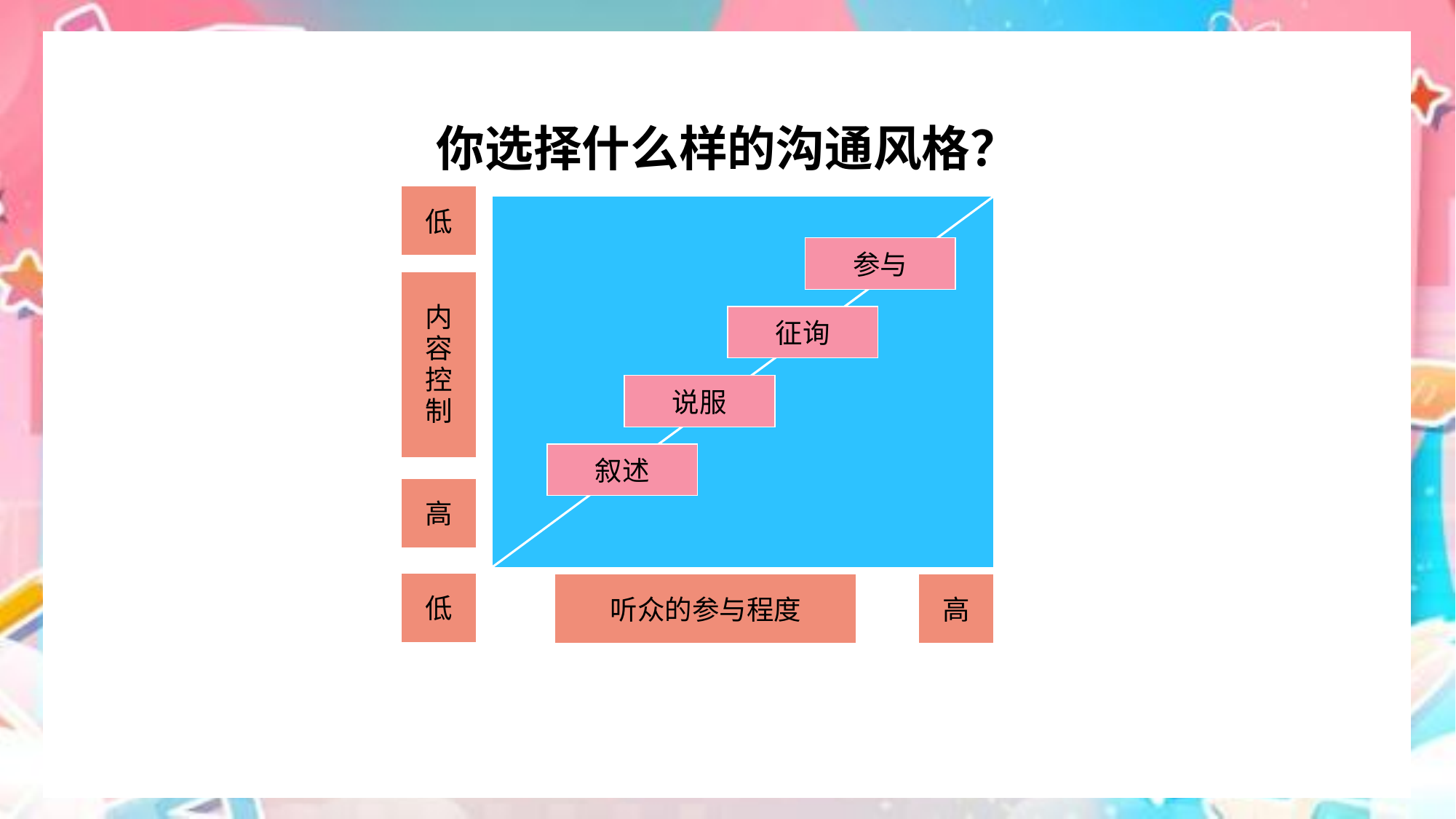

你选择什么样的沟通风格？
低

参与
内容控制
征询
说服
叙述
高
低
听众的参与程度
高